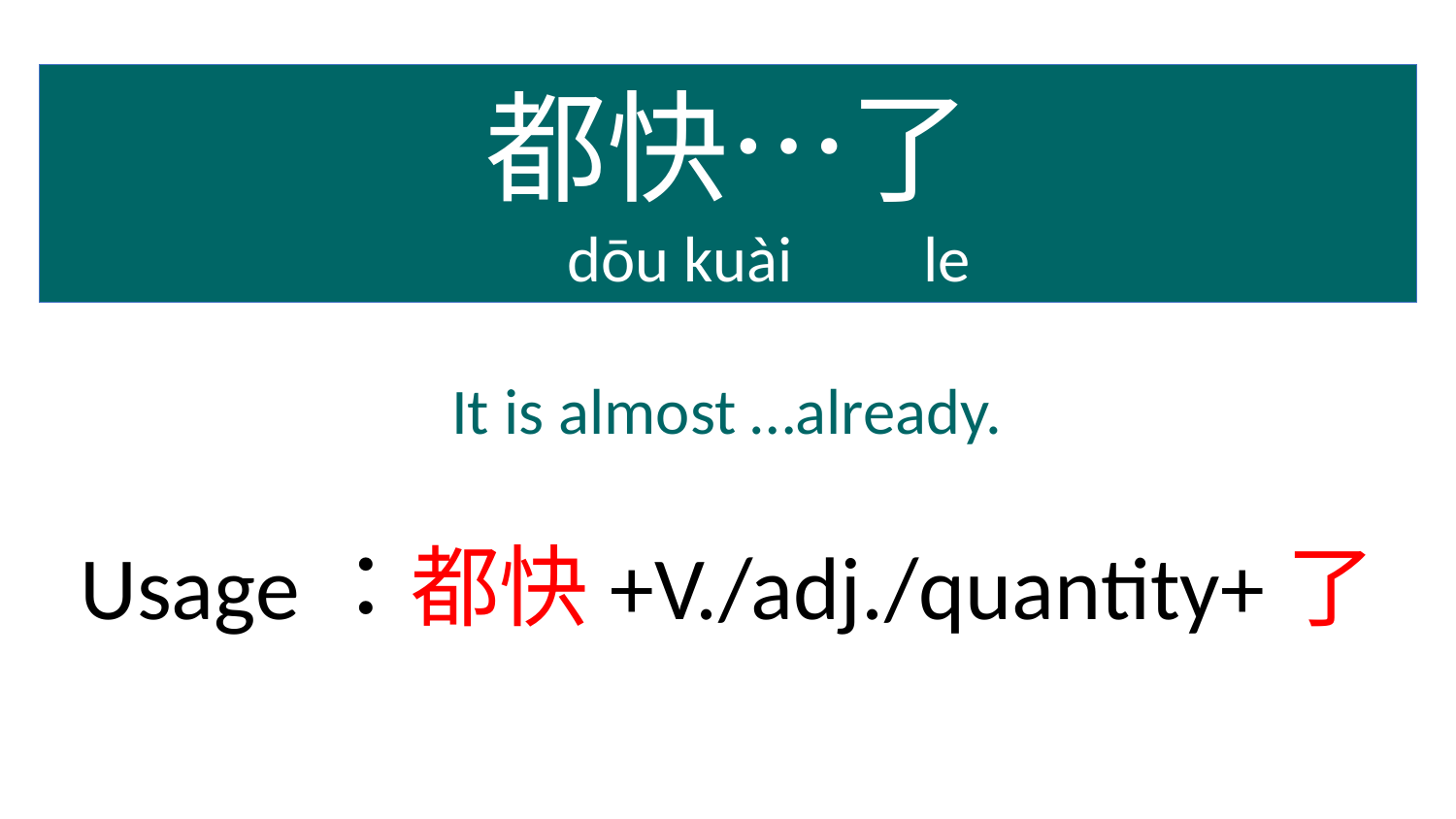

都快…了
                      dōu kuài         le
It is almost …already.
Usage：都快+V./adj./quantity+了